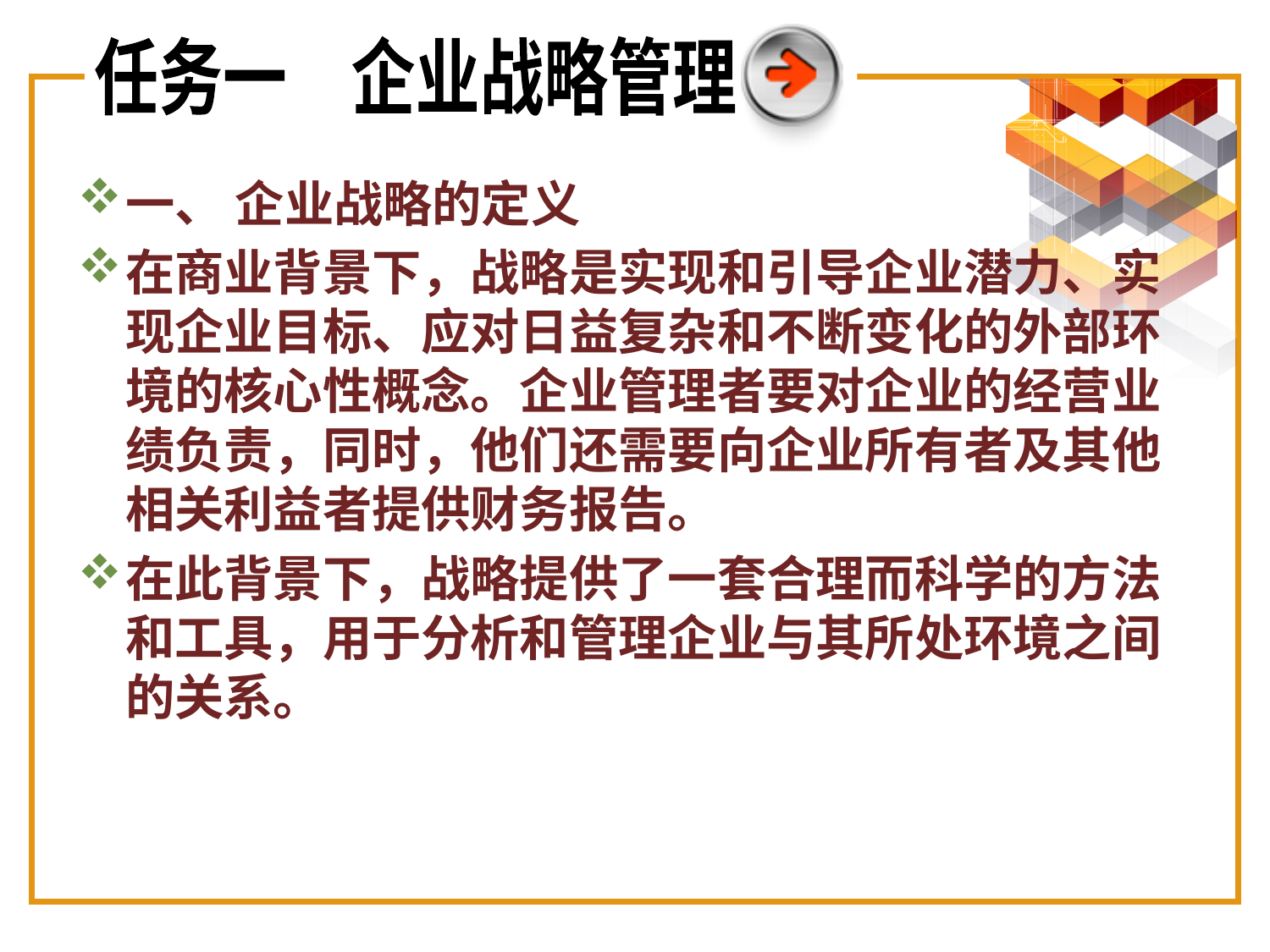

任务一　企业战略管理
一、 企业战略的定义
在商业背景下，战略是实现和引导企业潜力、实现企业目标、应对日益复杂和不断变化的外部环境的核心性概念。企业管理者要对企业的经营业绩负责，同时，他们还需要向企业所有者及其他相关利益者提供财务报告。
在此背景下，战略提供了一套合理而科学的方法和工具，用于分析和管理企业与其所处环境之间的关系。